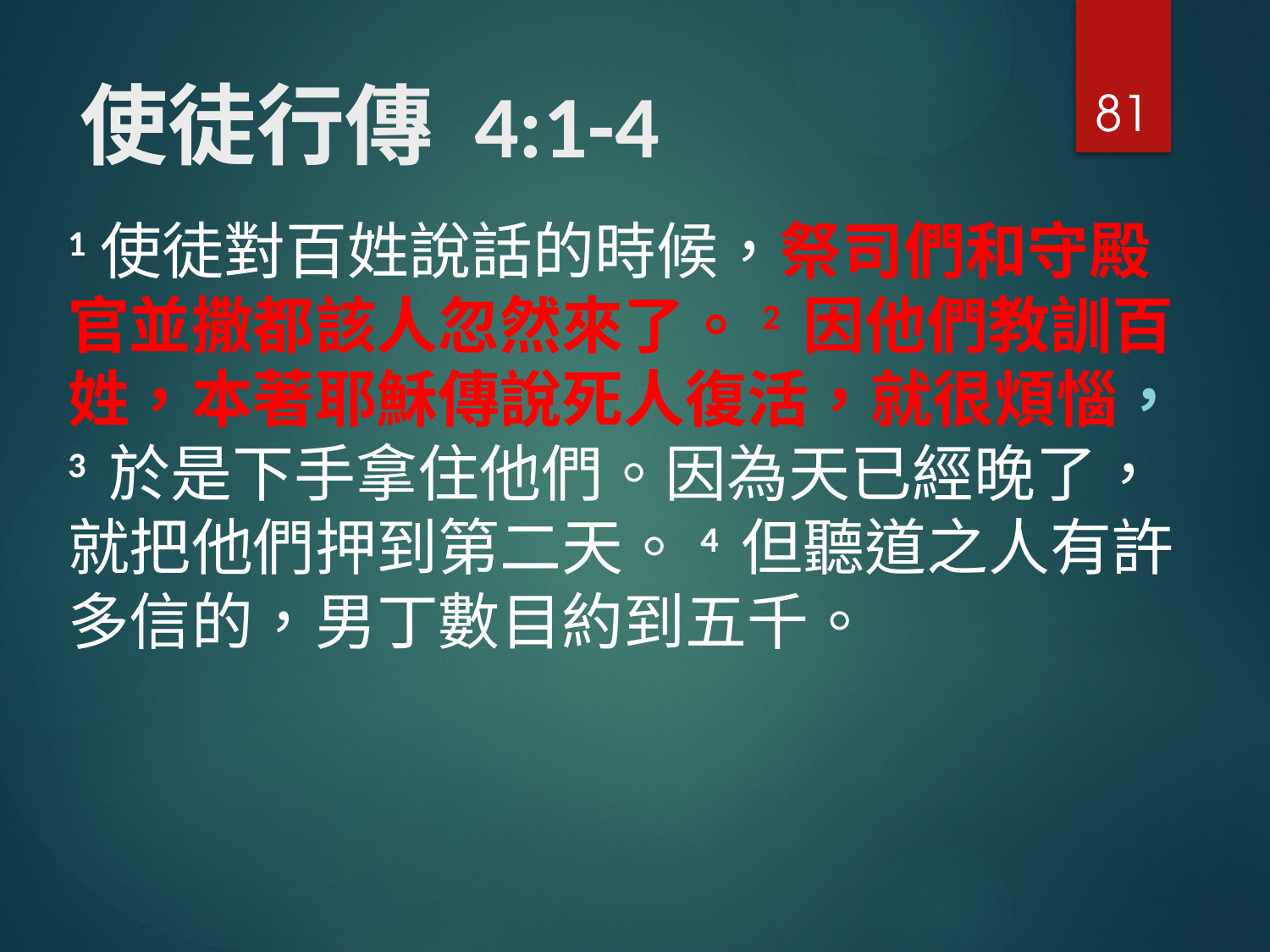

81
# 使徒行傳 4:1-4
1使徒對百姓說話的時候，祭司們和守殿官並撒都該人忽然來了。2 因他們教訓百姓，本著耶穌傳說死人復活，就很煩惱，3 於是下手拿住他們。因為天已經晚了，就把他們押到第二天。4 但聽道之人有許多信的，男丁數目約到五千。